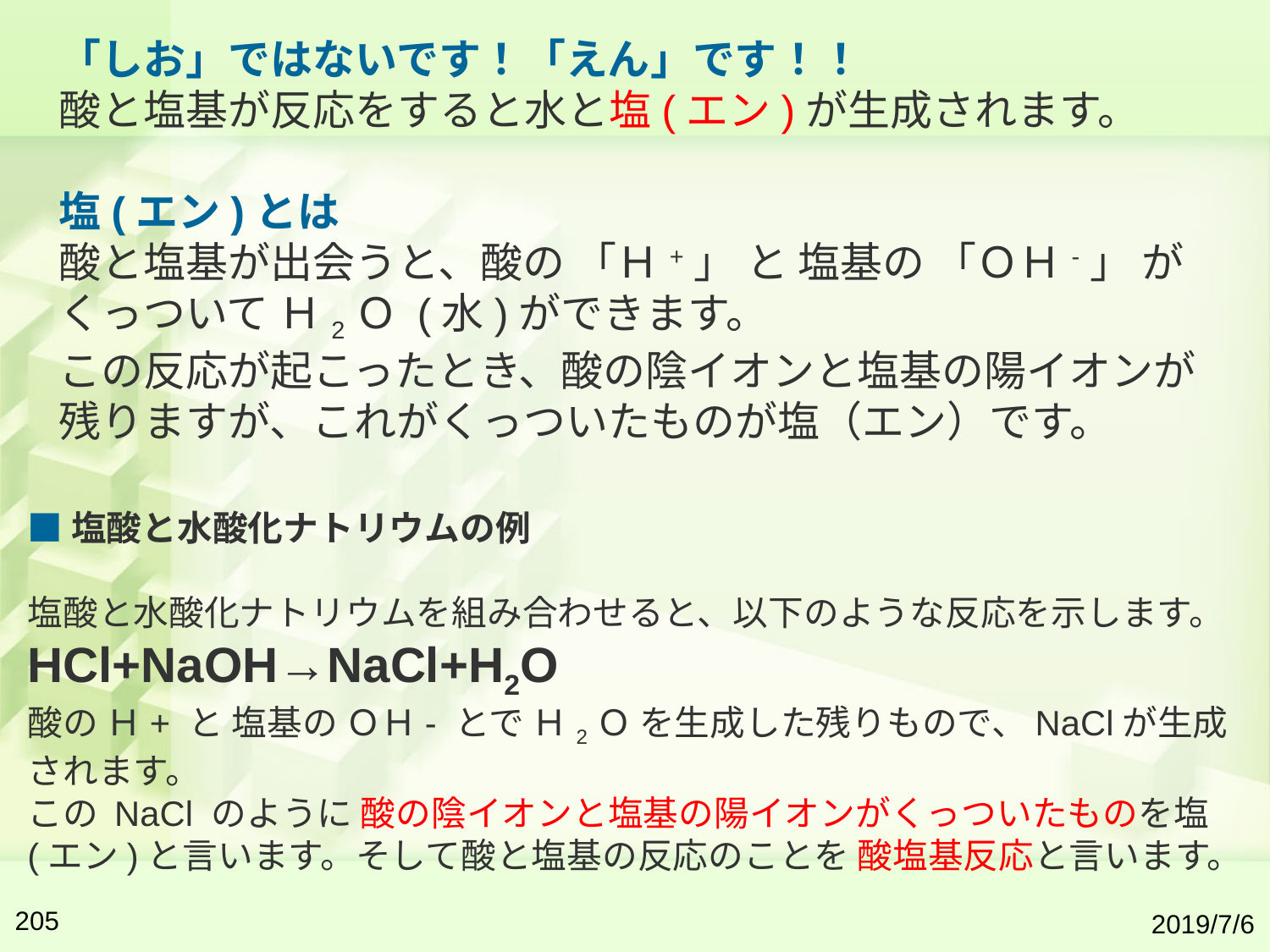

「しお」ではないです！「えん」です！！
酸と塩基が反応をすると水と塩(エン)が生成されます。 
塩(エン)とは
酸と塩基が出会うと、酸の 「Ｈ+」 と 塩基の 「ＯＨ-」 がくっついて Ｈ2Ｏ (水)ができます。 
この反応が起こったとき、酸の陰イオンと塩基の陽イオンが残りますが、これがくっついたものが塩（エン）です。
■塩酸と水酸化ナトリウムの例
塩酸と水酸化ナトリウムを組み合わせると、以下のような反応を示します。 
HCl+NaOH→NaCl+H2O 
酸の Ｈ+ と 塩基の ＯＨ- とで Ｈ2Ｏ を生成した残りもので、NaClが生成されます。 
この NaCl のように 酸の陰イオンと塩基の陽イオンがくっついたものを塩(エン)と言います。そして酸と塩基の反応のことを 酸塩基反応と言います。
205
2019/7/6